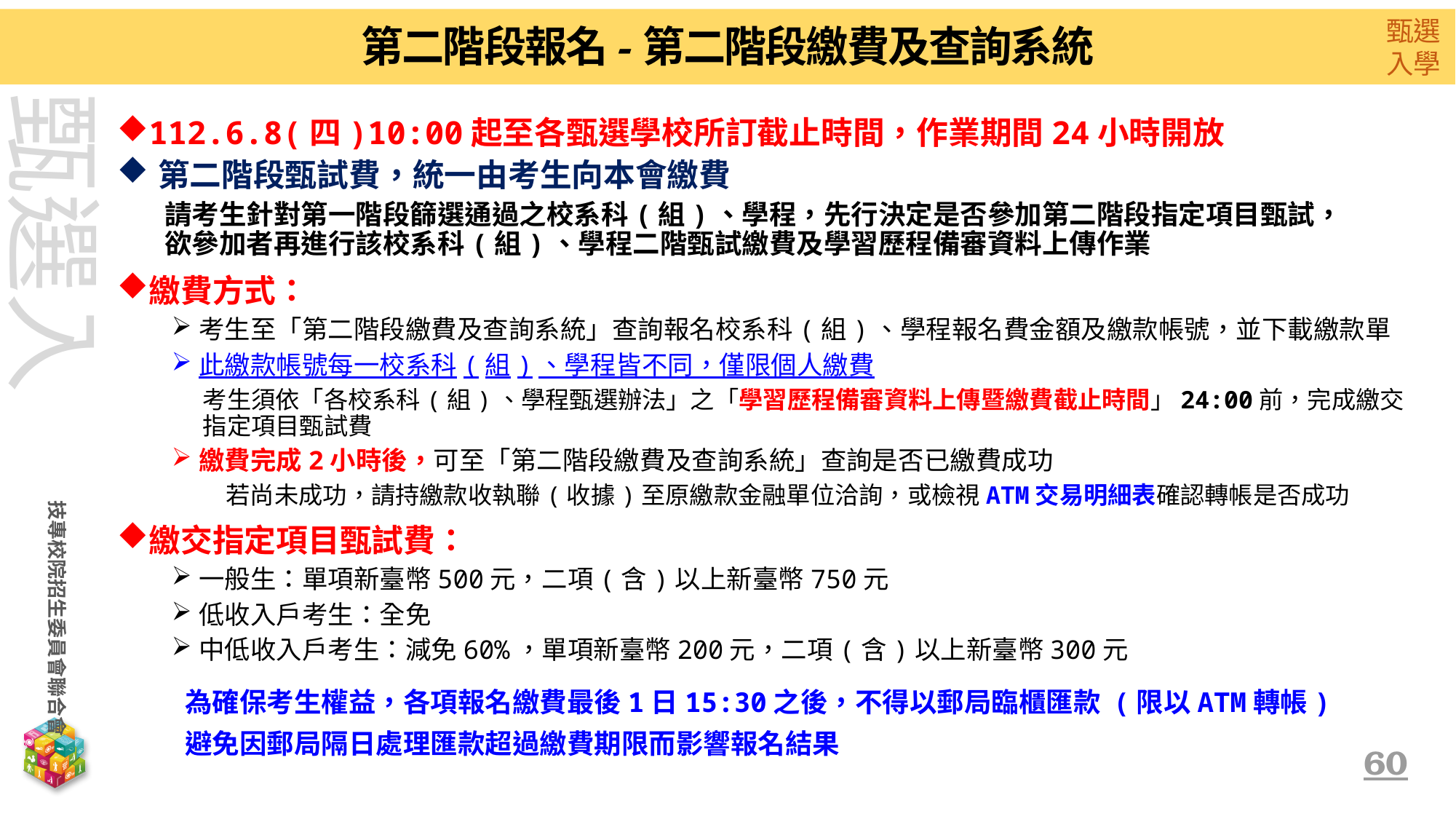

第二階段報名-第二階段繳費及查詢系統
112.6.8(四)10:00起至各甄選學校所訂截止時間，作業期間24小時開放
第二階段甄試費，統一由考生向本會繳費
請考生針對第一階段篩選通過之校系科(組)、學程，先行決定是否參加第二階段指定項目甄試，
欲參加者再進行該校系科(組)、學程二階甄試繳費及學習歷程備審資料上傳作業
繳費方式：
考生至「第二階段繳費及查詢系統」查詢報名校系科(組)、學程報名費金額及繳款帳號，並下載繳款單
此繳款帳號每一校系科(組)、學程皆不同，僅限個人繳費
考生須依「各校系科(組)、學程甄選辦法」之「學習歷程備審資料上傳暨繳費截止時間」24:00前，完成繳交指定項目甄試費
繳費完成2小時後，可至「第二階段繳費及查詢系統」查詢是否已繳費成功
若尚未成功，請持繳款收執聯(收據)至原繳款金融單位洽詢，或檢視ATM交易明細表確認轉帳是否成功
繳交指定項目甄試費：
一般生：單項新臺幣500元，二項(含)以上新臺幣750元
低收入戶考生：全免
中低收入戶考生：減免60%，單項新臺幣200元，二項(含)以上新臺幣300元
為確保考生權益，各項報名繳費最後1日15:30之後，不得以郵局臨櫃匯款 (限以ATM轉帳)
避免因郵局隔日處理匯款超過繳費期限而影響報名結果
60